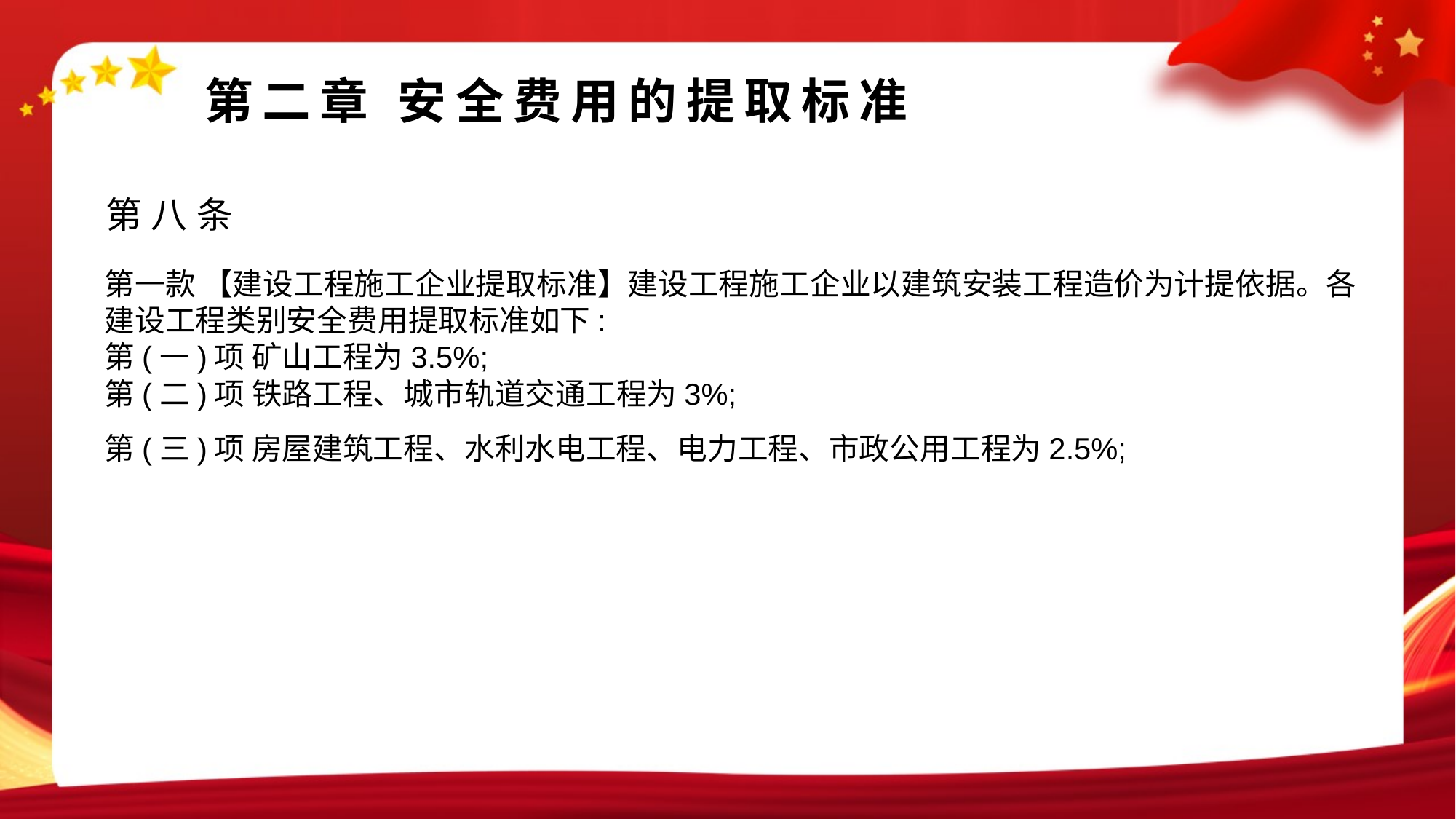

#
第二章 安全费用的提取标准
第八条
第一款 【建设工程施工企业提取标准】建设工程施工企业以建筑安装工程造价为计提依据。各建设工程类别安全费用提取标准如下:
第(一)项 矿山工程为3.5%;
第(二)项 铁路工程、城市轨道交通工程为3%;
第(三)项 房屋建筑工程、水利水电工程、电力工程、市政公用工程为2.5%;